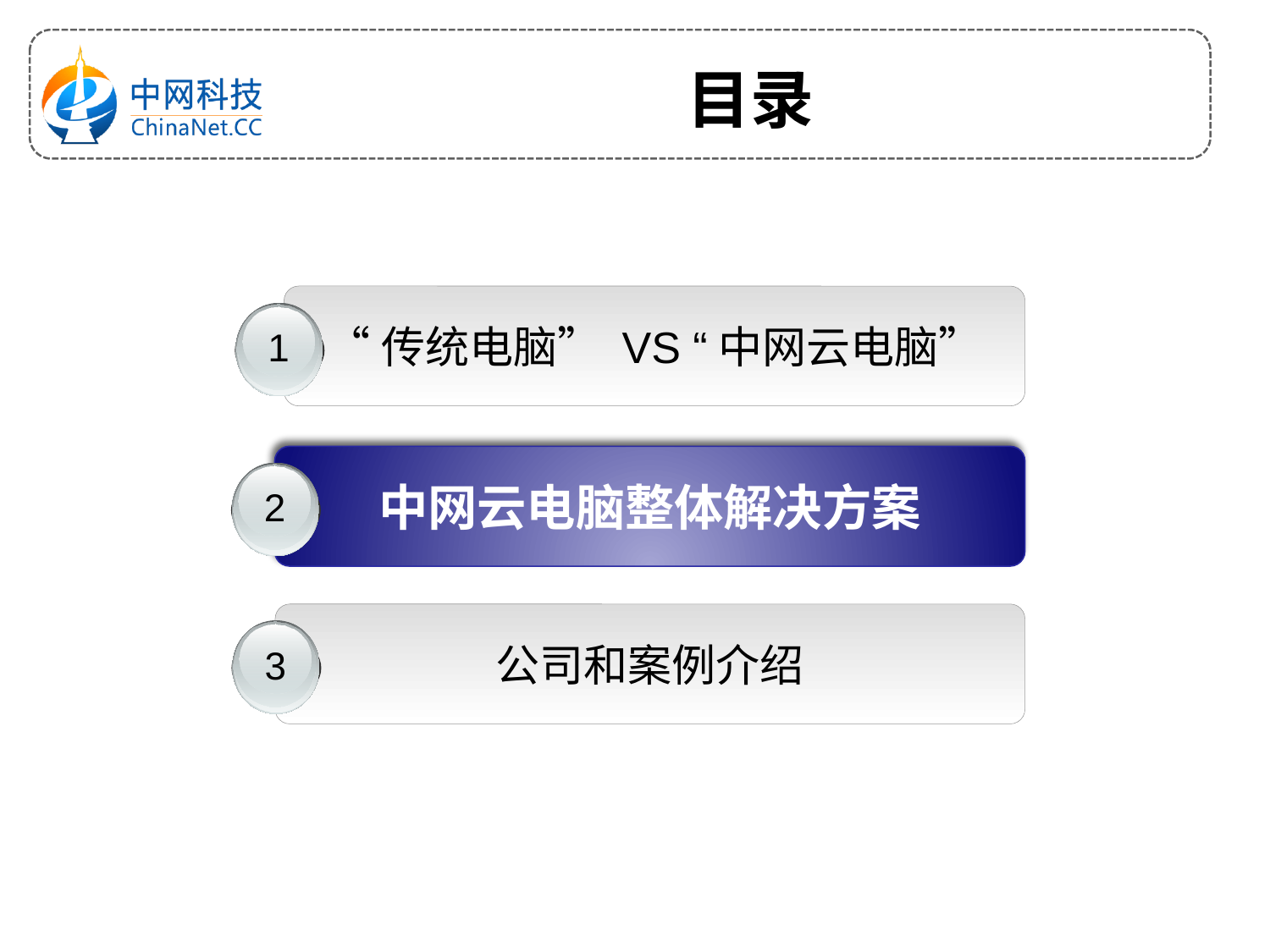

目录
“传统电脑” VS “中网云电脑”

1
中网云电脑整体解决方案

2
公司和案例介绍

3